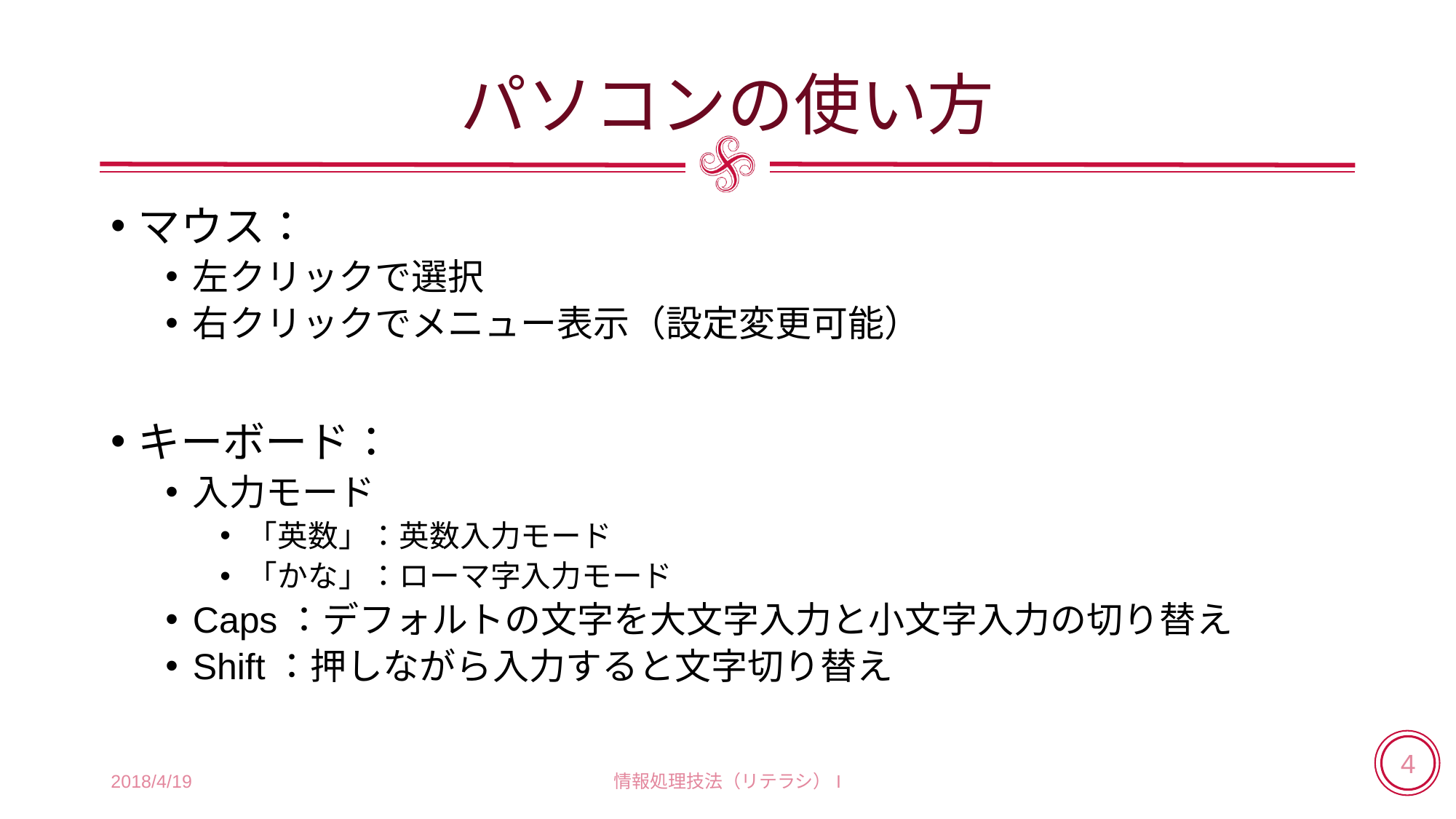

# パソコンの使い方
マウス：
左クリックで選択
右クリックでメニュー表示（設定変更可能）

キーボード：
入力モード
「英数」：英数入力モード
「かな」：ローマ字入力モード
Caps：デフォルトの文字を大文字入力と小文字入力の切り替え
Shift：押しながら入力すると文字切り替え

2018/4/19
情報処理技法（リテラシ）I